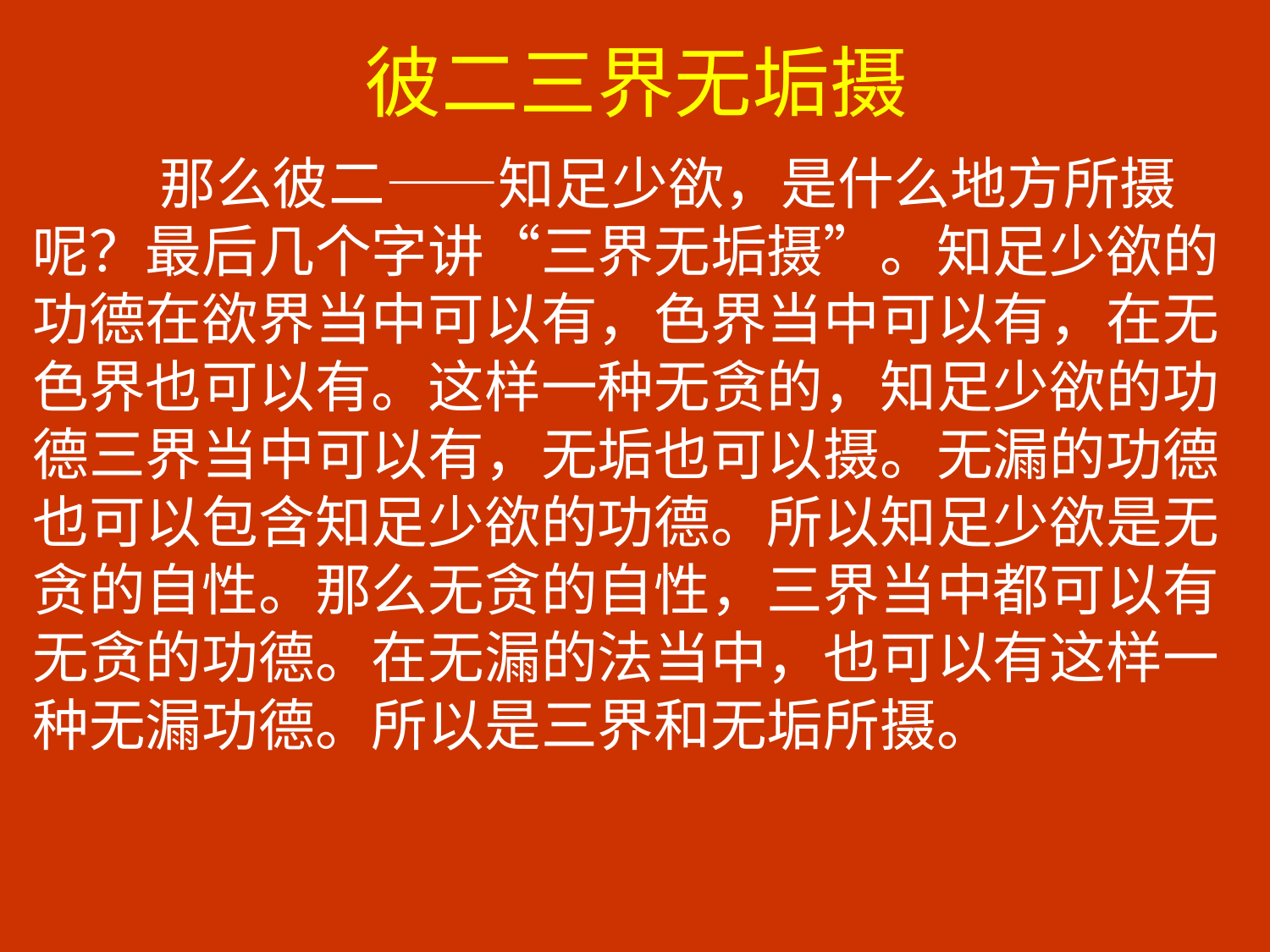

# 彼二三界无垢摄
	那么彼二——知足少欲，是什么地方所摄呢？最后几个字讲“三界无垢摄”。知足少欲的功德在欲界当中可以有，色界当中可以有，在无色界也可以有。这样一种无贪的，知足少欲的功德三界当中可以有，无垢也可以摄。无漏的功德也可以包含知足少欲的功德。所以知足少欲是无贪的自性。那么无贪的自性，三界当中都可以有无贪的功德。在无漏的法当中，也可以有这样一种无漏功德。所以是三界和无垢所摄。